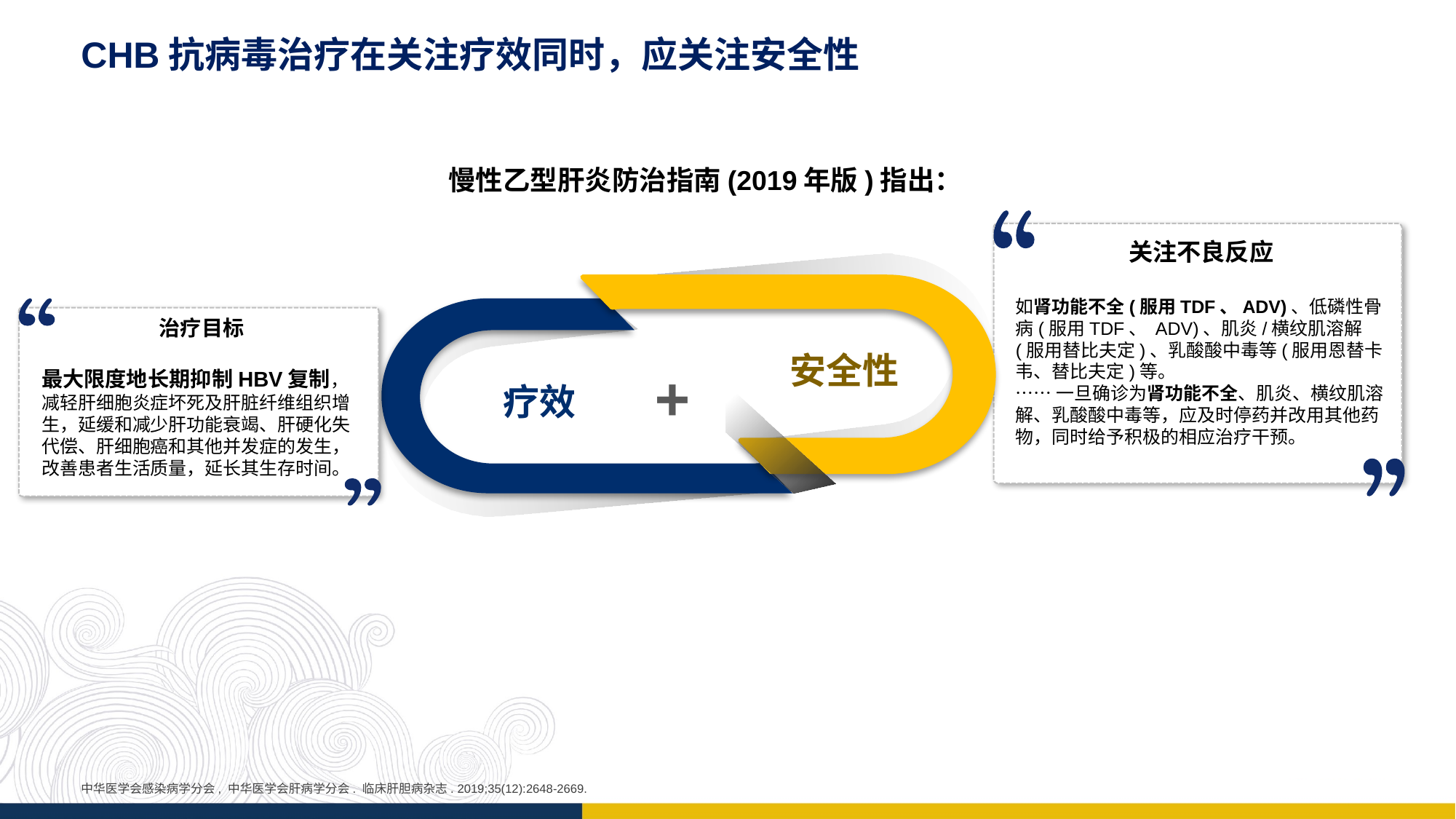

CHB抗病毒治疗在关注疗效同时，应关注安全性
慢性乙型肝炎防治指南(2019年版)指出：

关注不良反应

如肾功能不全(服用TDF、ADV)、低磷性骨病(服用TDF、 ADV)、肌炎/横纹肌溶解 (服用替比夫定)、乳酸酸中毒等(服用恩替卡韦、替比夫定)等。
……一旦确诊为肾功能不全、肌炎、横纹肌溶解、乳酸酸中毒等，应及时停药并改用其他药物，同时给予积极的相应治疗干预。

安全性
+
疗效

治疗目标

最大限度地长期抑制HBV复制，减轻肝细胞炎症坏死及肝脏纤维组织增生，延缓和减少肝功能衰竭、肝硬化失代偿、肝细胞癌和其他并发症的发生，改善患者生活质量，延长其生存时间。
中华医学会感染病学分会, 中华医学会肝病学分会. 临床肝胆病杂志. 2019;35(12):2648-2669.